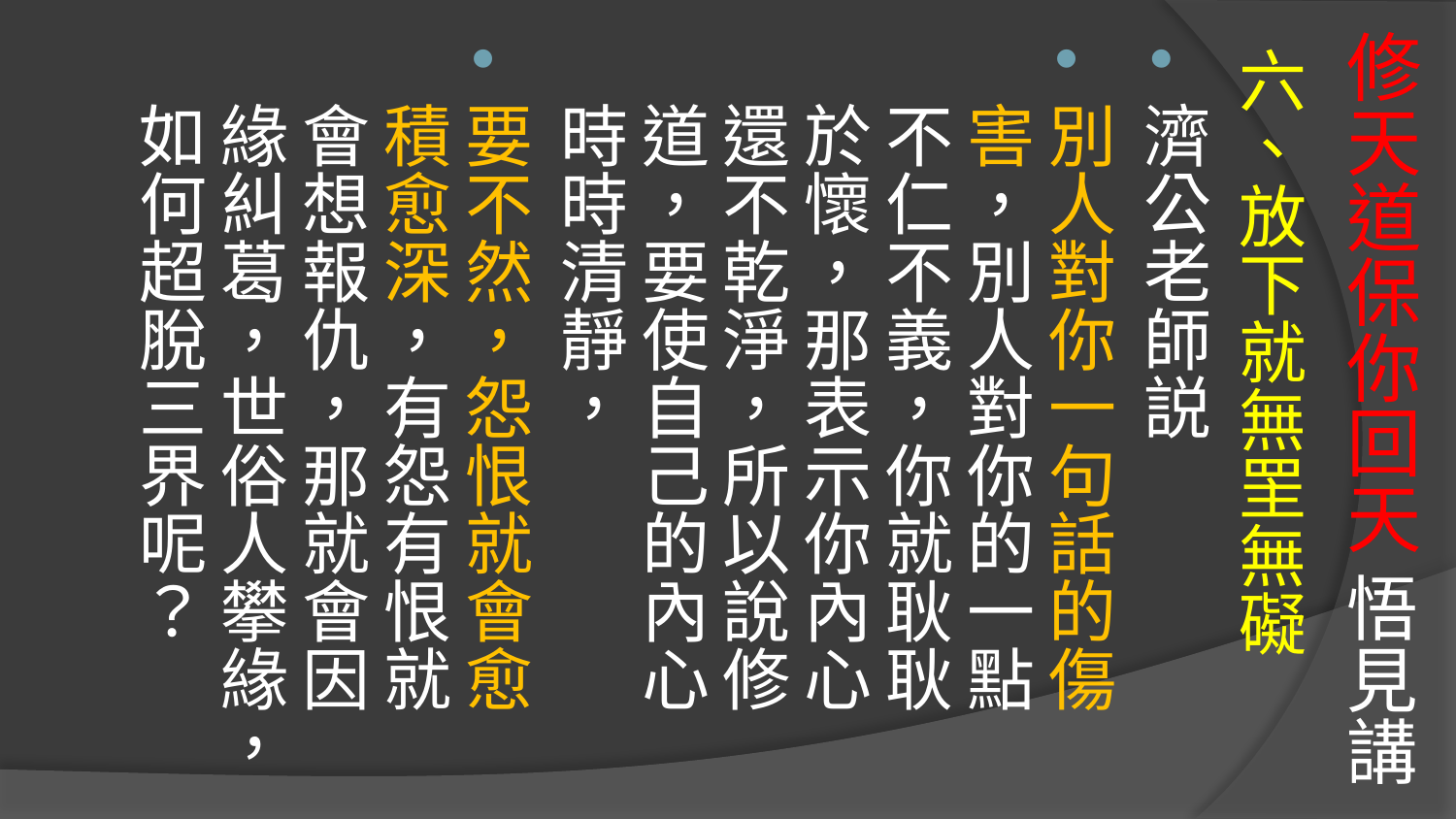

# 修天道保你回天 悟見講
六、放下就無罜無礙
濟公老師説
別人對你一句話的傷害，別人對你的一點不仁不義，你就耿耿於懷，那表示你內心還不乾淨，所以說修道，要使自己的內心時時清靜，
要不然，怨恨就會愈積愈深，有怨有恨就會想報仇，那就會因緣糾葛，世俗人攀緣，如何超脫三界呢？